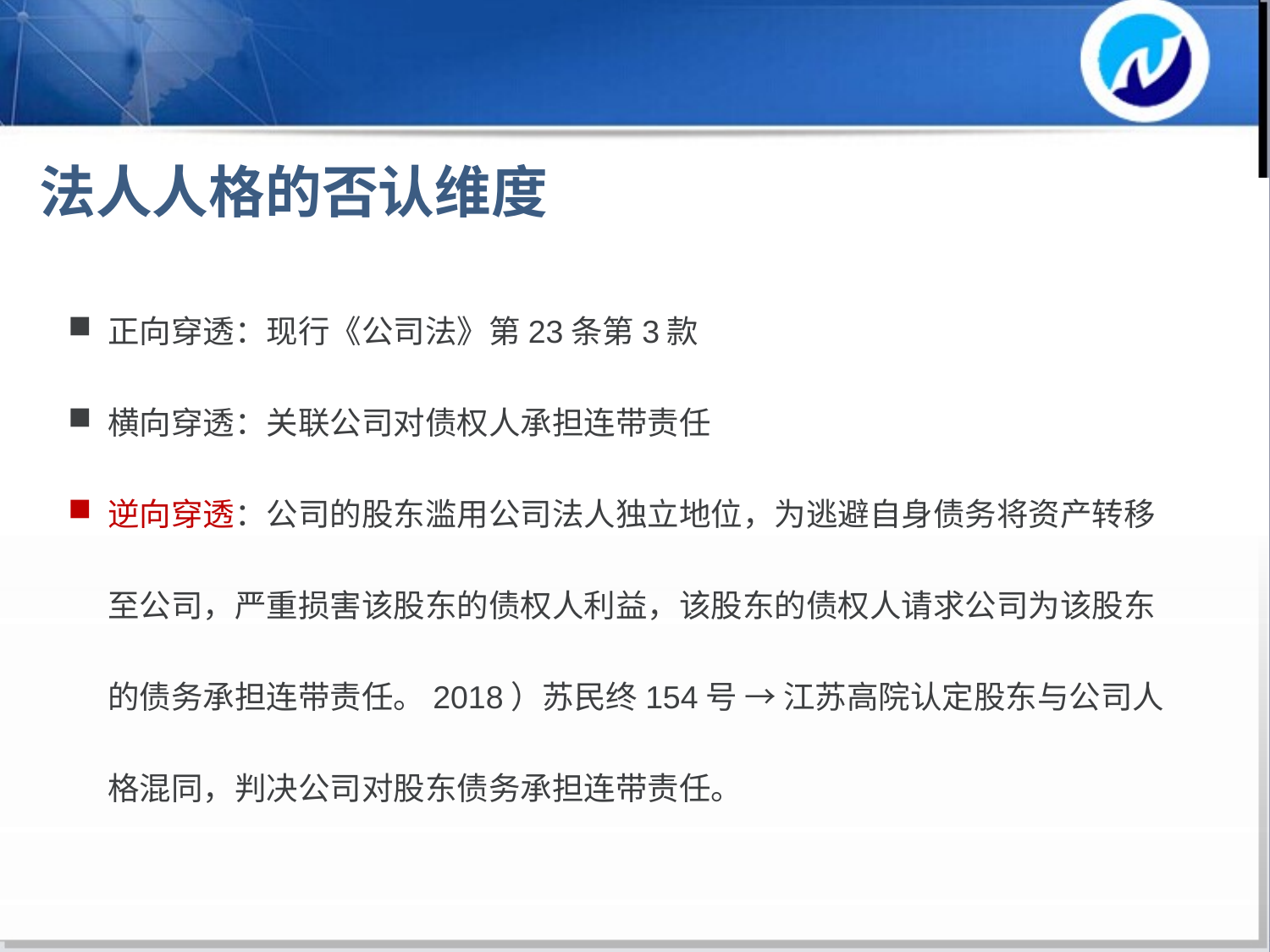

法人人格的否认维度
正向穿透：现行《公司法》第23条第3款
横向穿透：关联公司对债权人承担连带责任
逆向穿透：公司的股东滥用公司法人独立地位，为逃避自身债务将资产转移至公司，严重损害该股东的债权人利益，该股东的债权人请求公司为该股东的债务承担连带责任。2018）苏民终154号 → 江苏高院认定股东与公司人格混同，判决公司对股东债务承担连带责任。